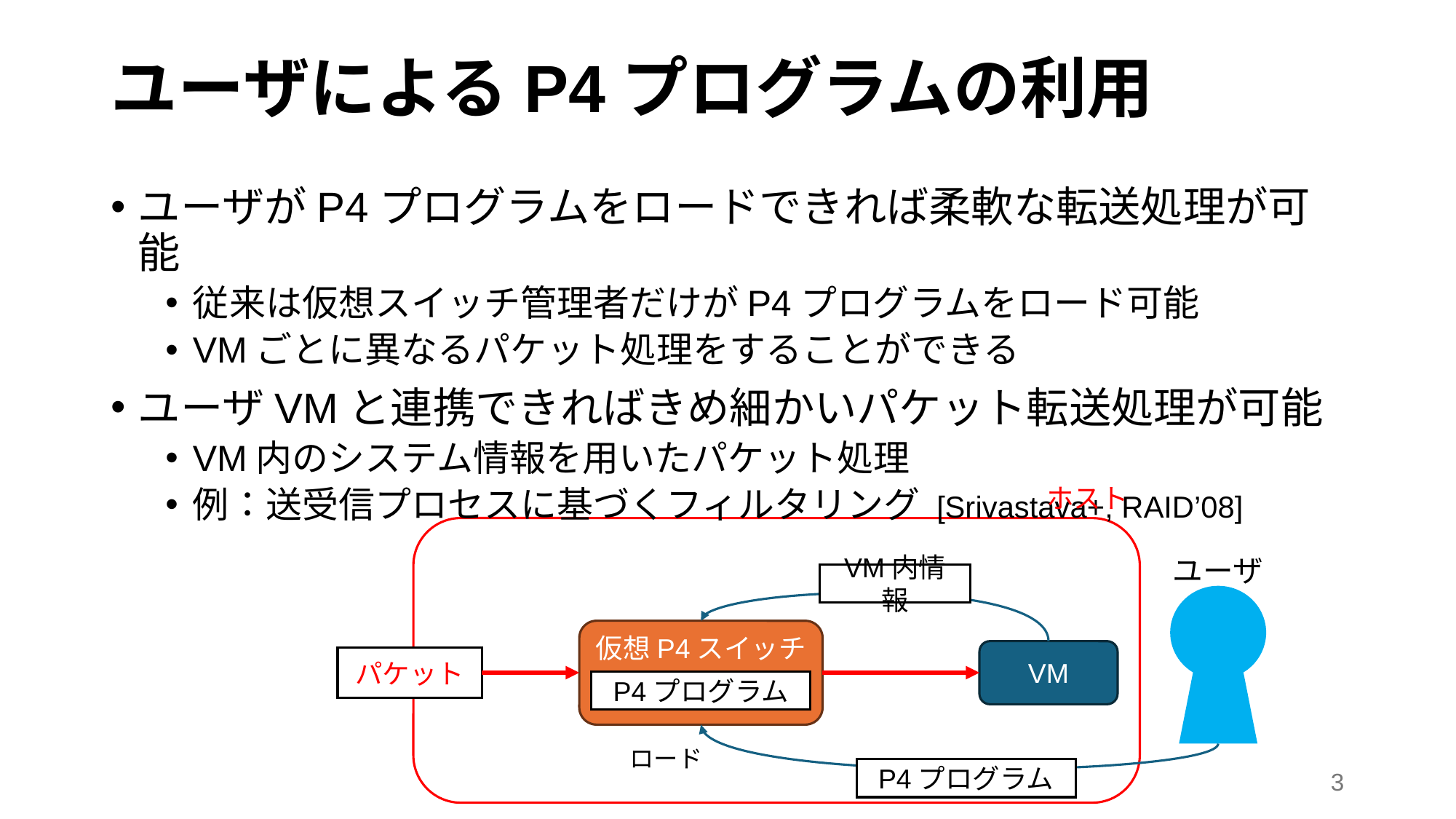

# ユーザによるP4プログラムの利用
ユーザがP4プログラムをロードできれば柔軟な転送処理が可能
従来は仮想スイッチ管理者だけがP4プログラムをロード可能
VMごとに異なるパケット処理をすることができる
ユーザVMと連携できればきめ細かいパケット転送処理が可能
VM内のシステム情報を用いたパケット処理
例：送受信プロセスに基づくフィルタリング [Srivastava+, RAID’08]

ホスト

ユーザ
VM内情報

仮想P4スイッチ
VM
パケット
P4プログラム
ロード
P4プログラム
3